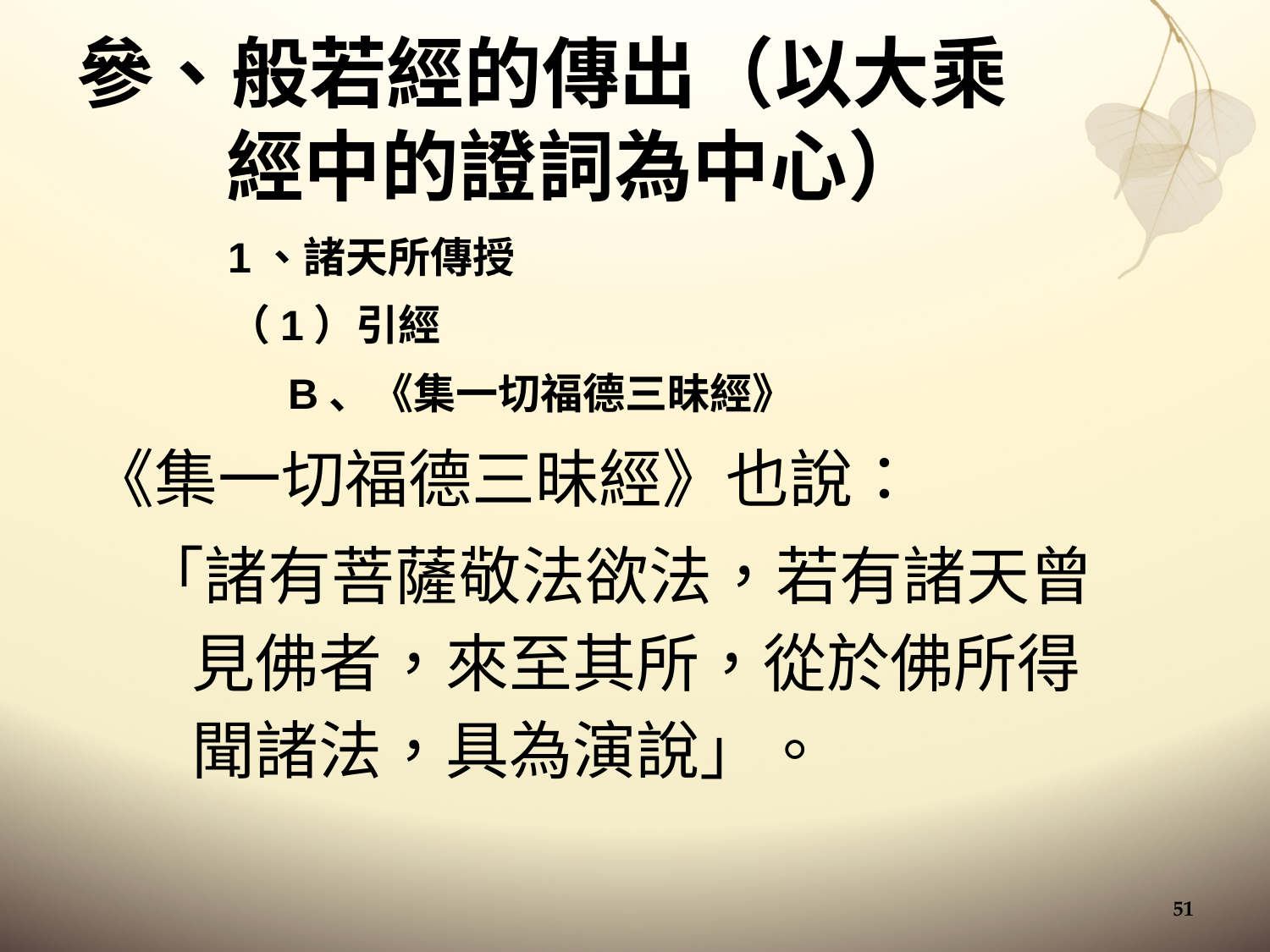

# 參、般若經的傳出（以大乘經中的證詞為中心）
1、諸天所傳授
（1）引經
B、《集一切福德三昧經》
《集一切福德三昧經》也說：
「諸有菩薩敬法欲法，若有諸天曾見佛者，來至其所，從於佛所得聞諸法，具為演說」。
51